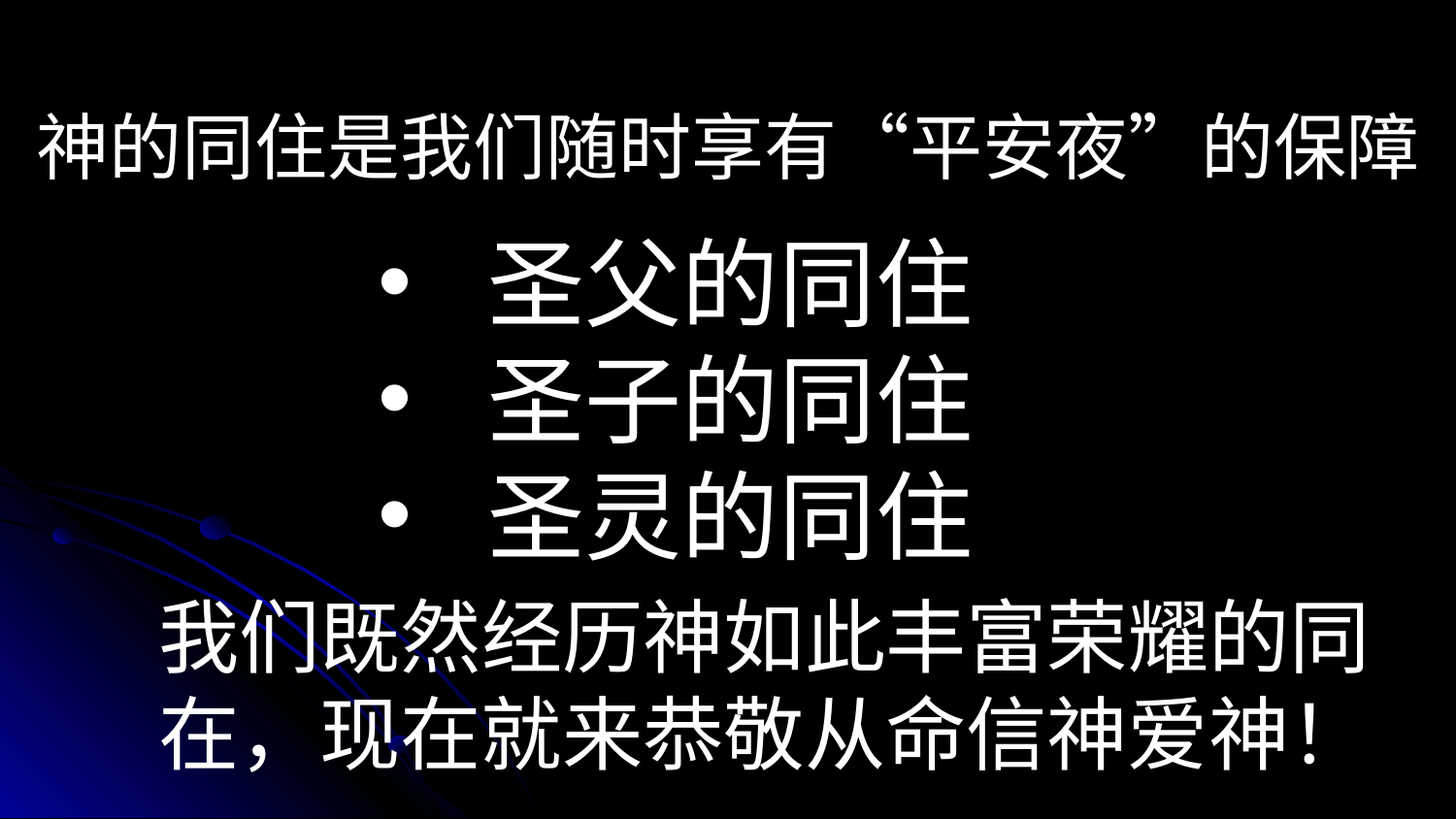

神的同住是我们随时享有“平安夜”的保障
圣父的同住
圣子的同住
圣灵的同住
我们既然经历神如此丰富荣耀的同在，现在就来恭敬从命信神爱神！